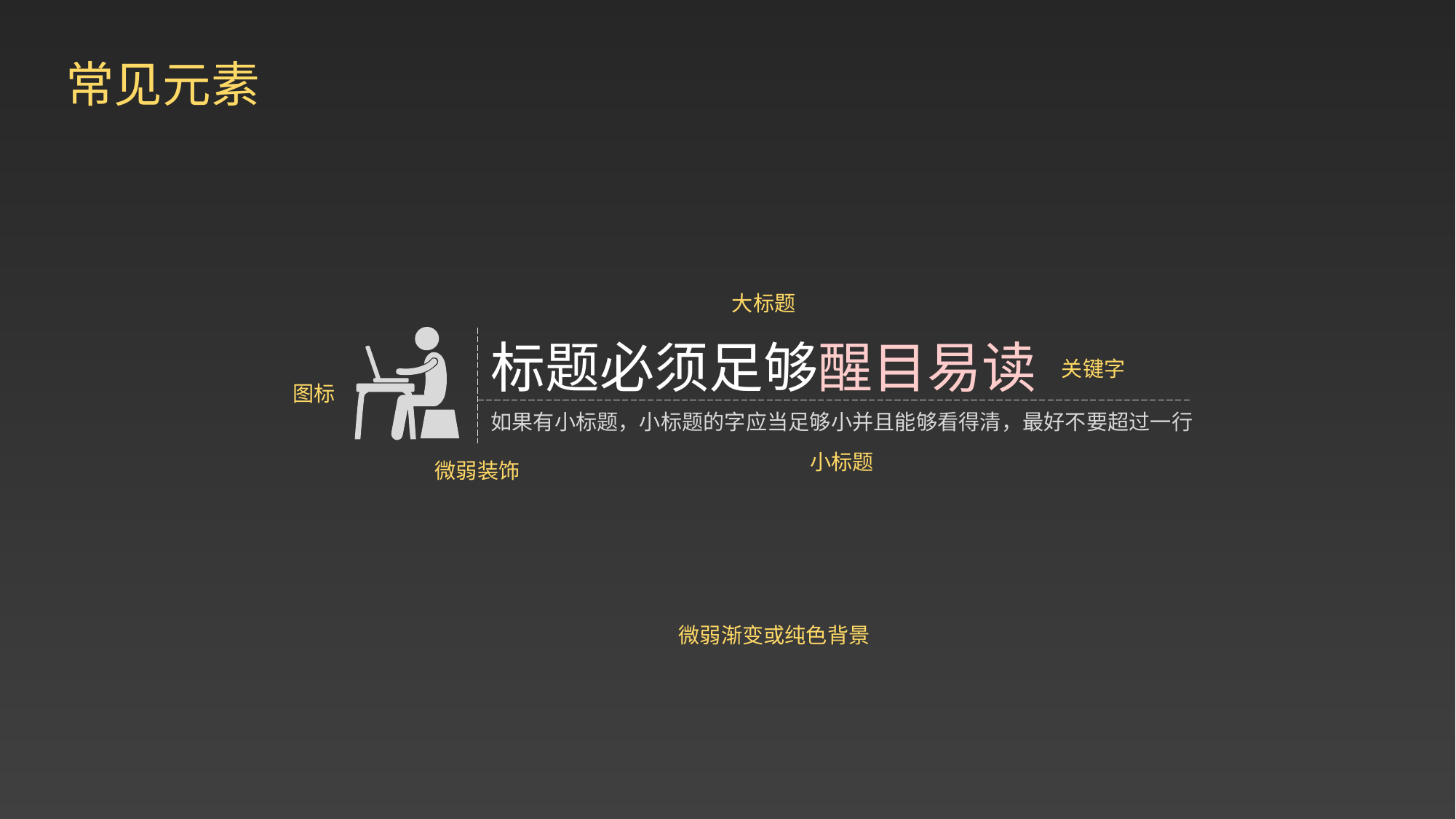

常见元素
大标题

标题必须足够醒目易读
关键字
图标
如果有小标题，小标题的字应当足够小并且能够看得清，最好不要超过一行
小标题
微弱装饰
微弱渐变或纯色背景